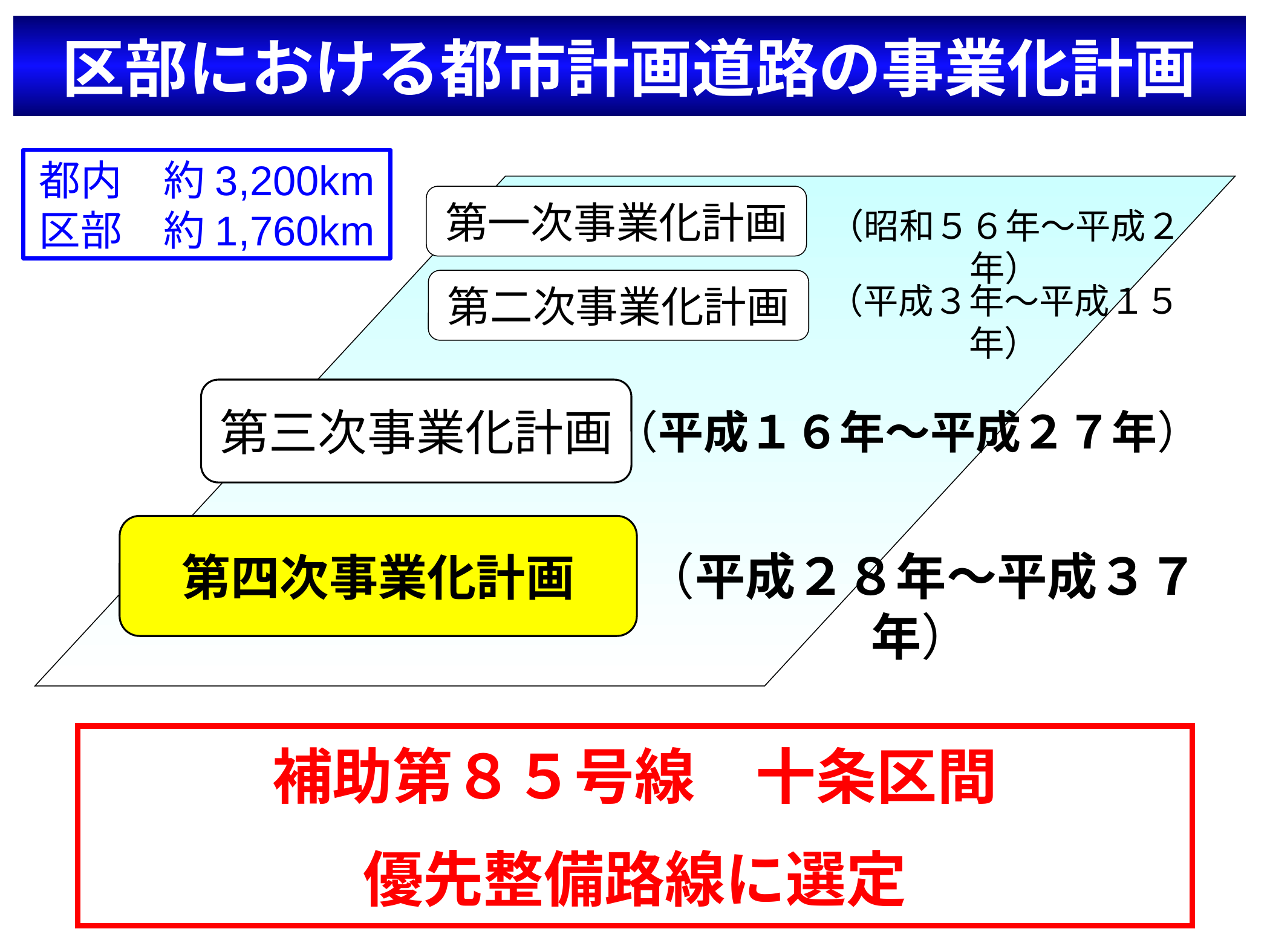

# 区部における都市計画道路の事業化計画
都内　約3,200km
区部　約1,760km

第一次事業化計画
（昭和５６年～平成２年）
第二次事業化計画
（平成３年～平成１５年）
第三次事業化計画
（平成１６年～平成２７年）
第四次事業化計画
（平成２８年～平成３７年）
補助第８５号線　十条区間
優先整備路線に選定